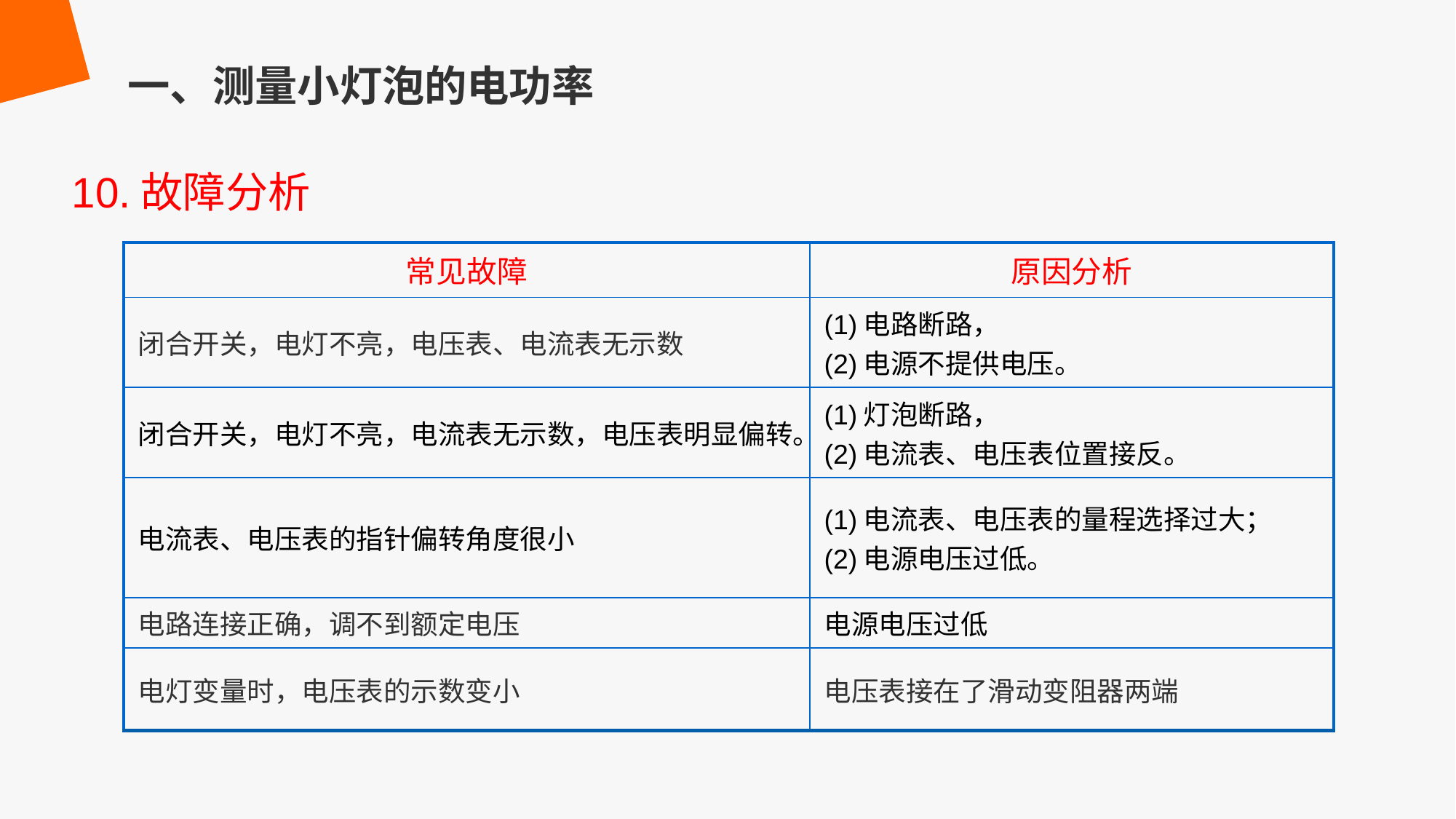

一、测量小灯泡的电功率
10.故障分析
| 常见故障 | 原因分析 |
| --- | --- |
| 闭合开关，电灯不亮，电压表、电流表无示数 | (1)电路断路， (2)电源不提供电压。 |
| 闭合开关，电灯不亮，电流表无示数，电压表明显偏转。 | (1)灯泡断路， (2)电流表、电压表位置接反。 |
| 电流表、电压表的指针偏转角度很小 | (1)电流表、电压表的量程选择过大； (2)电源电压过低。 |
| 电路连接正确，调不到额定电压 | 电源电压过低 |
| 电灯变量时，电压表的示数变小 | 电压表接在了滑动变阻器两端 |